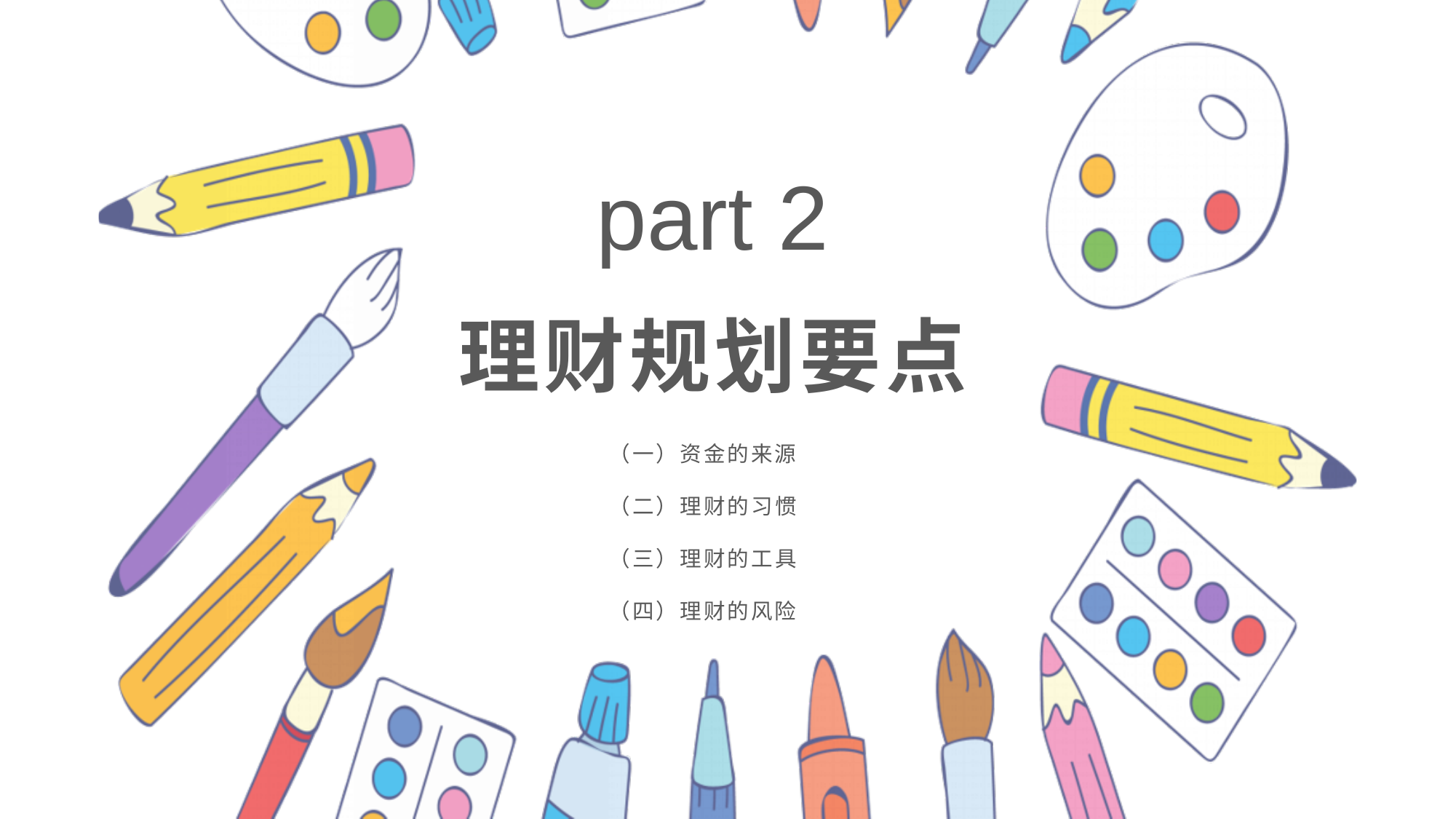

part 2
# 理财规划要点
（一）资金的来源
（二）理财的习惯
（三）理财的工具
（四）理财的风险